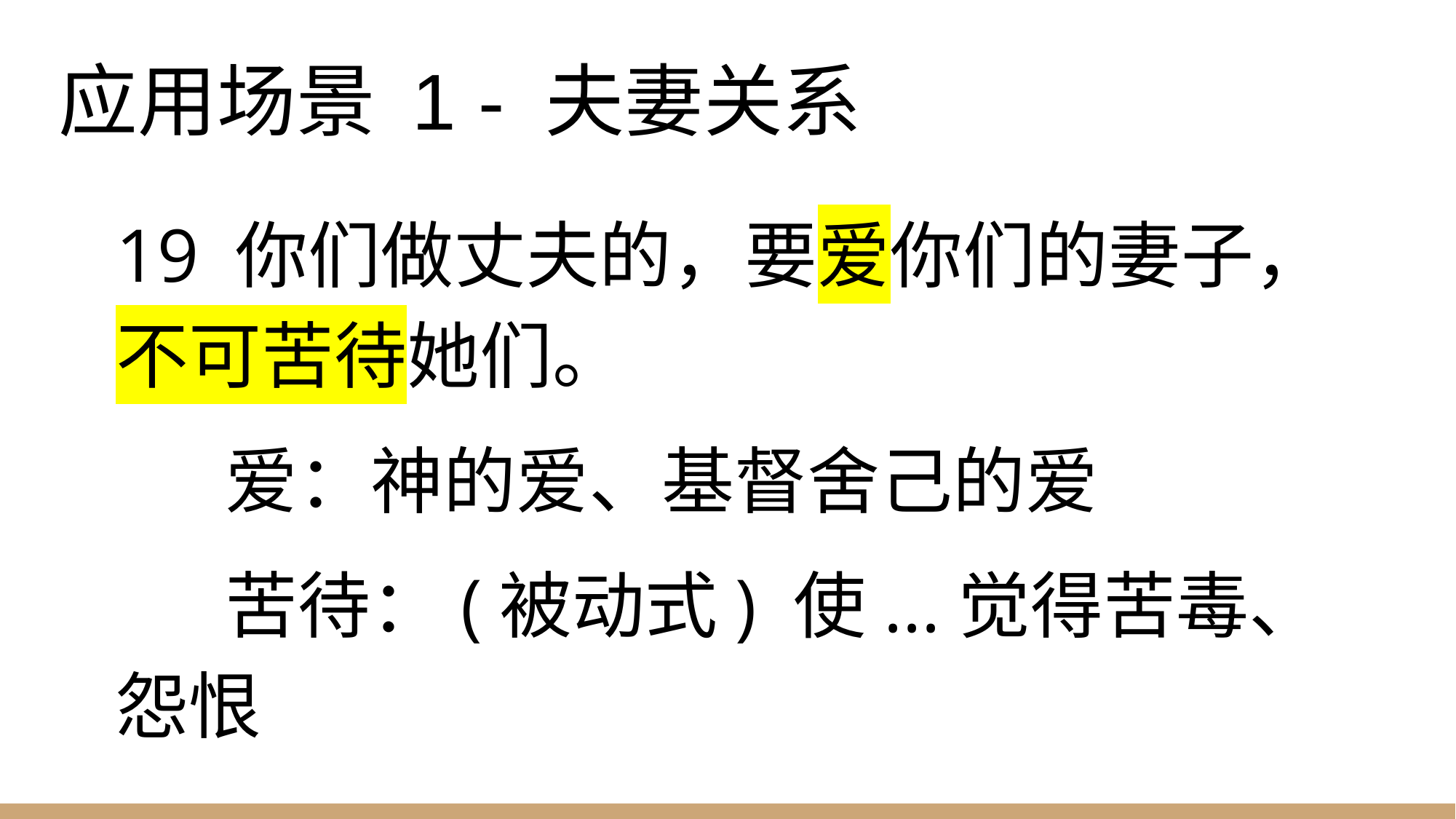

# 应用场景 1 - 夫妻关系
19 你们做丈夫的，要爱你们的妻子，不可苦待她们。
	爱：神的爱、基督舍己的爱
	苦待：(被动式) 使...觉得苦毒、怨恨